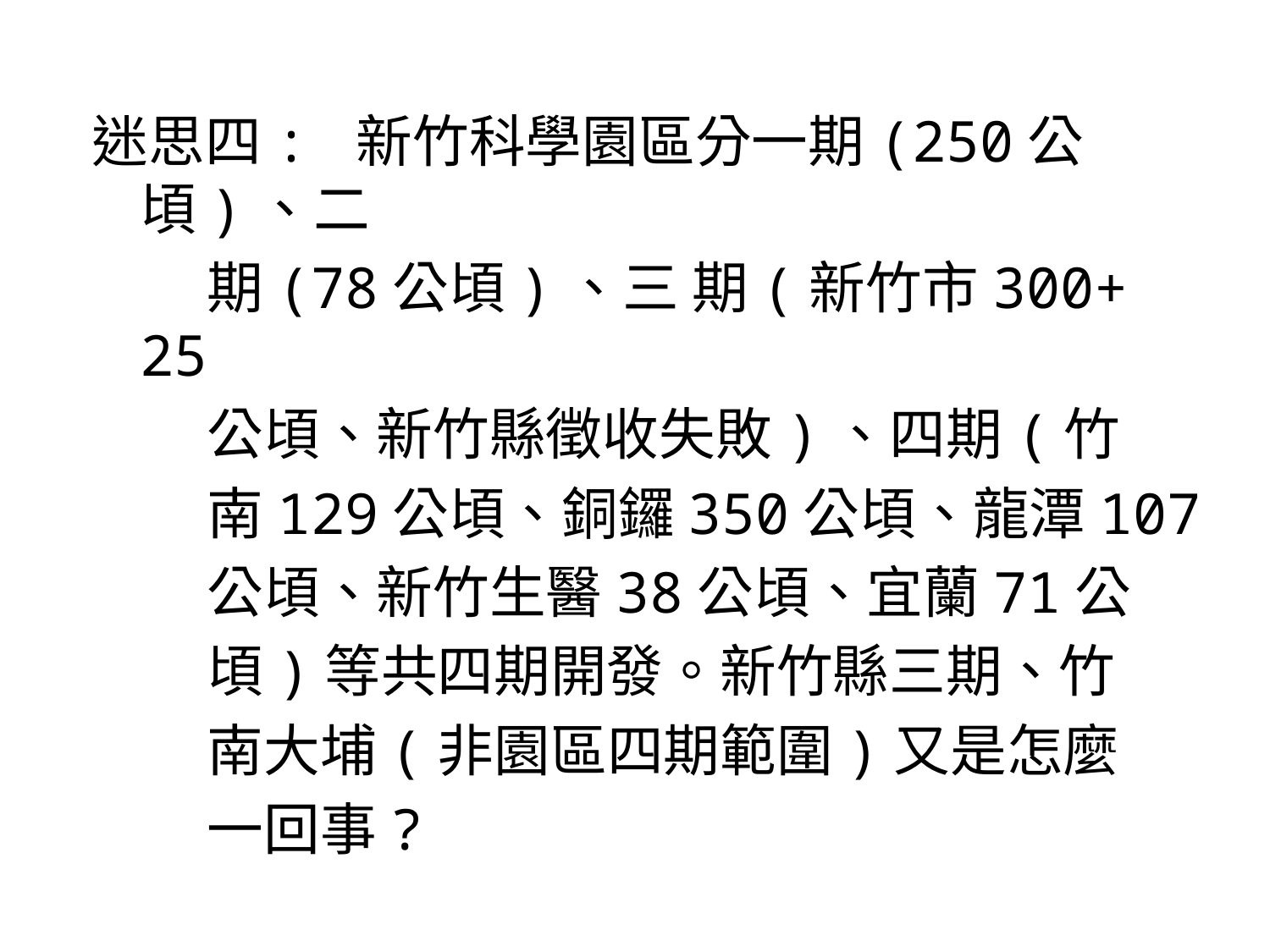

迷思四: 新竹科學園區分一期(250公頃)、二
        期(78公頃)、三 期(新竹市300+ 25
        公頃、新竹縣徵收失敗)、四期(竹
        南129公頃、銅鑼350公頃、龍潭107
        公頃、新竹生醫38公頃、宜蘭71公
        頃)等共四期開發。新竹縣三期、竹
        南大埔(非園區四期範圍)又是怎麼
        一回事?